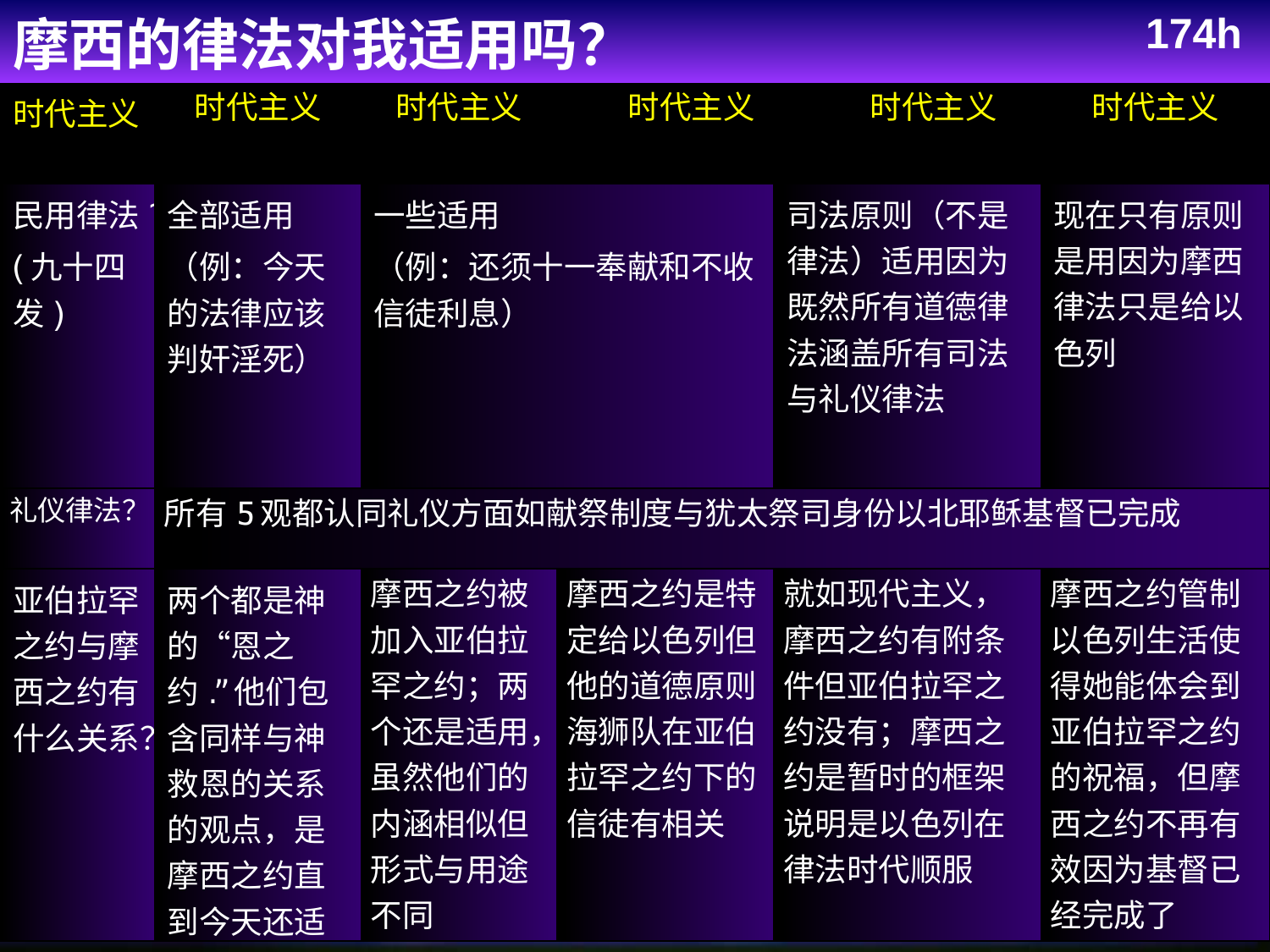

174h

摩西的律法对我适用吗？
| 时代主义 | 时代主义 | 时代主义 | 时代主义 |  | 时代主义 | 时代主义 |
| --- | --- | --- | --- | --- | --- | --- |
| 民用律法? (九十四发) | 全部适用 （例：今天的法律应该判奸淫死） | 一些适用 （例：还须十一奉献和不收信徒利息） |  | 司法原则（不是律法）适用因为既然所有道德律法涵盖所有司法与礼仪律法 |  | 现在只有原则是用因为摩西律法只是给以色列 |
| 礼仪律法？ | 所有5观都认同礼仪方面如献祭制度与犹太祭司身份以北耶稣基督已完成 |  |  |  |  |  |
| 亚伯拉罕之约与摩西之约有什么关系？ | 两个都是神的“恩之约.”他们包含同样与神救恩的关系的观点，是摩西之约直到今天还适用 | 摩西之约被加入亚伯拉罕之约；两个还是适用，虽然他们的内涵相似但形式与用途不同 | 摩西之约是特定给以色列但他的道德原则海狮队在亚伯拉罕之约下的信徒有相关 | 就如现代主义，摩西之约有附条件但亚伯拉罕之约没有；摩西之约是暂时的框架说明是以色列在律法时代顺服 |  | 摩西之约管制以色列生活使得她能体会到亚伯拉罕之约的祝福，但摩西之约不再有效因为基督已经完成了 |